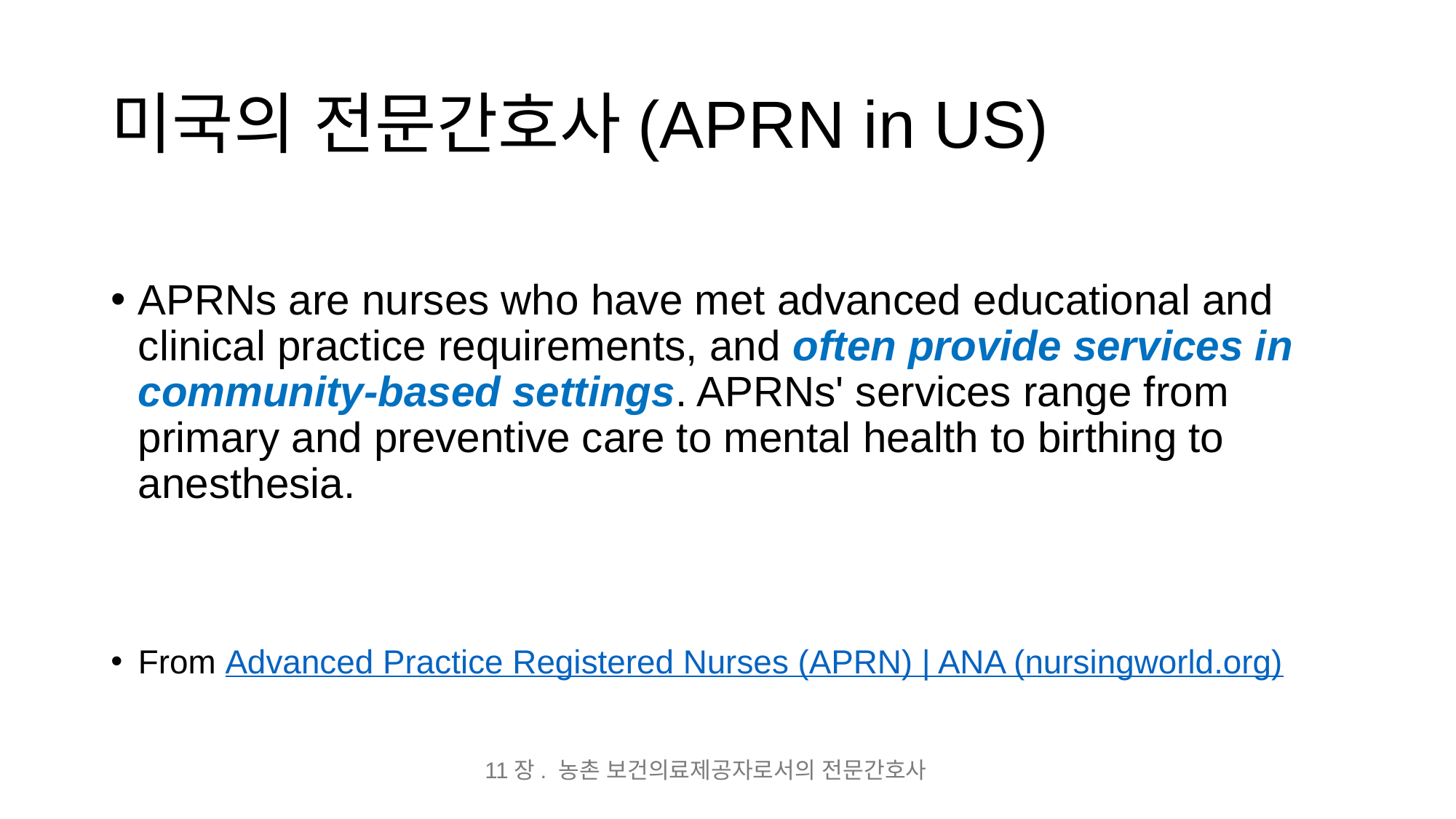

# 미국의 전문간호사(APRN in US)
APRNs are nurses who have met advanced educational and clinical practice requirements, and often provide services in community-based settings. APRNs' services range from primary and preventive care to mental health to birthing to anesthesia.

From Advanced Practice Registered Nurses (APRN) | ANA (nursingworld.org)
11장. 농촌 보건의료제공자로서의 전문간호사